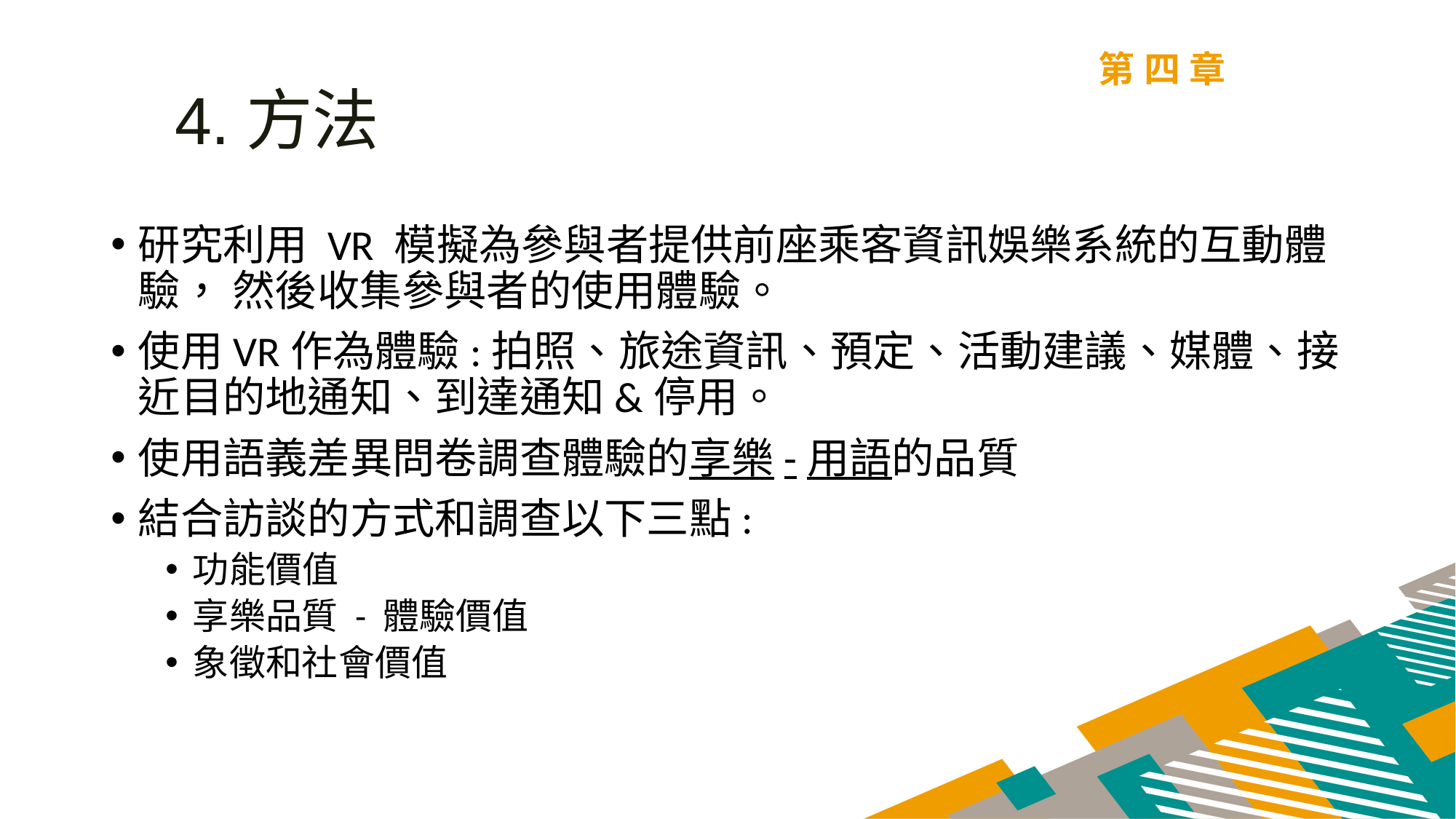

第四章
4.方法
研究利用 VR 模擬為參與者提供前座乘客資訊娛樂系統的互動體驗， 然後收集參與者的使用體驗。
使用VR作為體驗:拍照、旅途資訊、預定、活動建議、媒體、接近目的地通知、到達通知&停用。
使用語義差異問卷調查體驗的享樂-用語的品質
結合訪談的方式和調查以下三點:
功能價值
享樂品質 - 體驗價值
象徵和社會價值